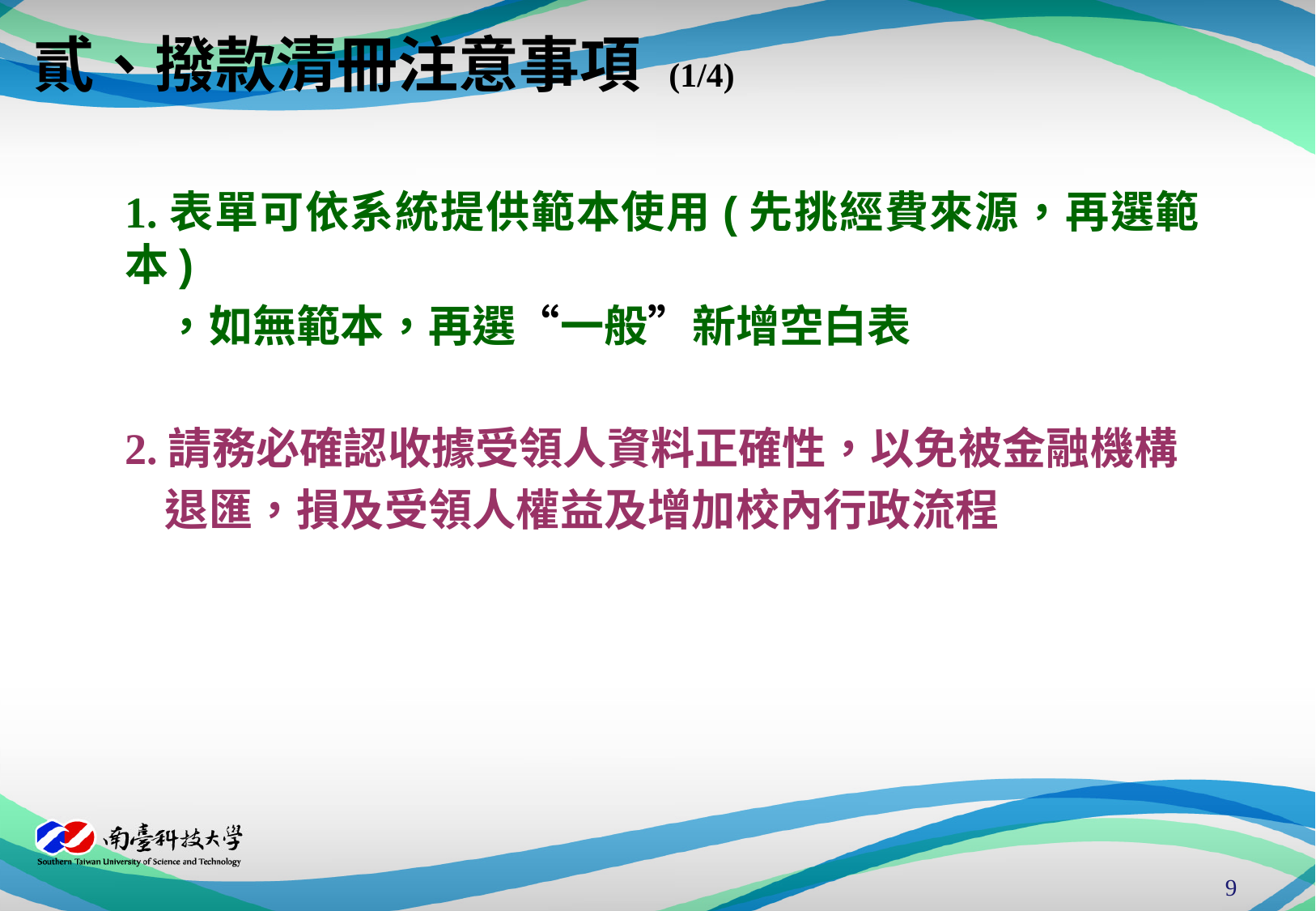

貳、撥款清冊注意事項 (1/4)
1.表單可依系統提供範本使用(先挑經費來源，再選範本)
   ，如無範本，再選“一般”新增空白表

2.請務必確認收據受領人資料正確性，以免被金融機構
   退匯，損及受領人權益及增加校內行政流程

9